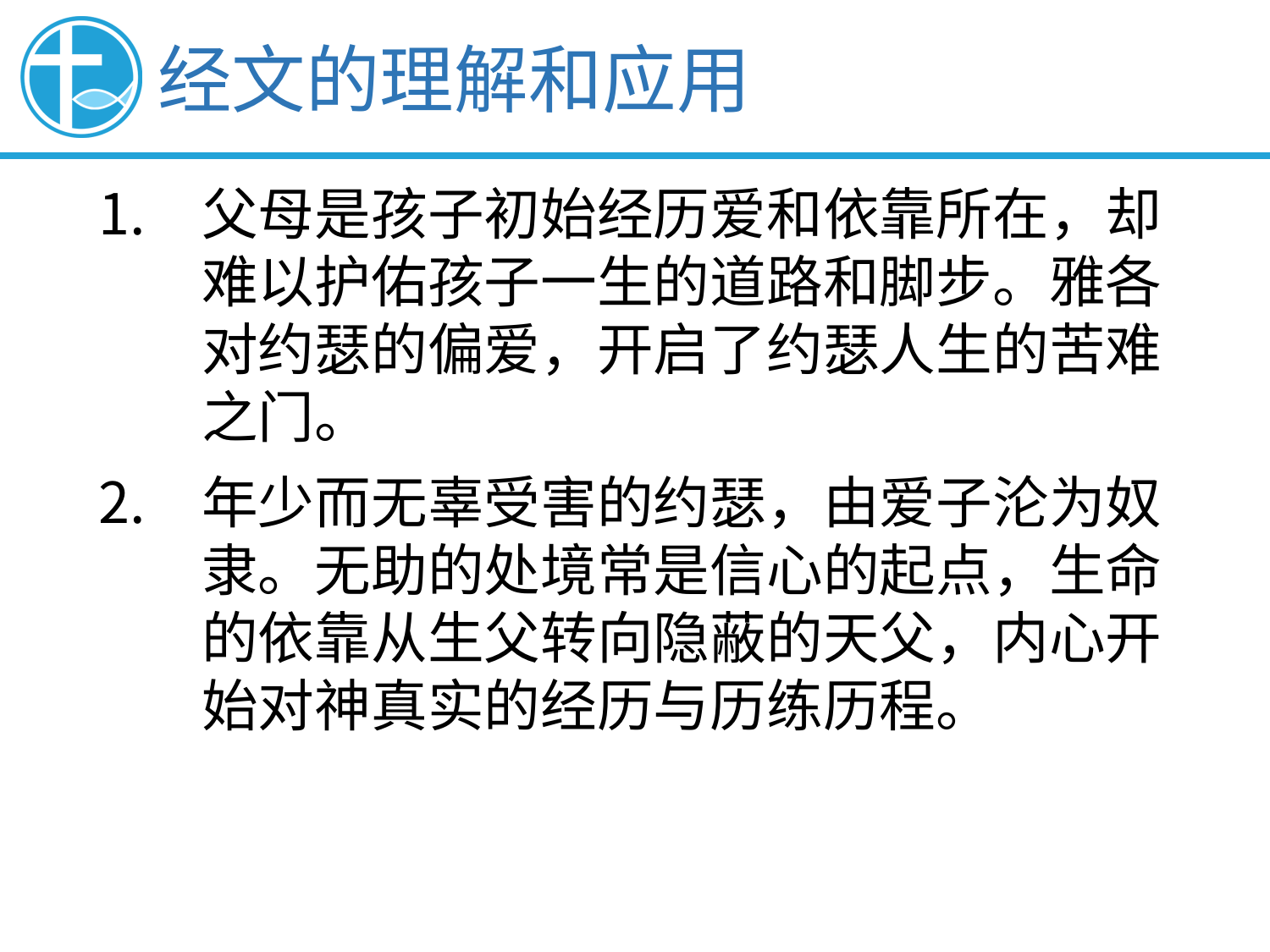

经文的理解和应用
父母是孩子初始经历爱和依靠所在，却难以护佑孩子一生的道路和脚步。雅各对约瑟的偏爱，开启了约瑟人生的苦难之门。
年少而无辜受害的约瑟，由爱子沦为奴隶。无助的处境常是信心的起点，生命的依靠从生父转向隐蔽的天父，内心开始对神真实的经历与历练历程。